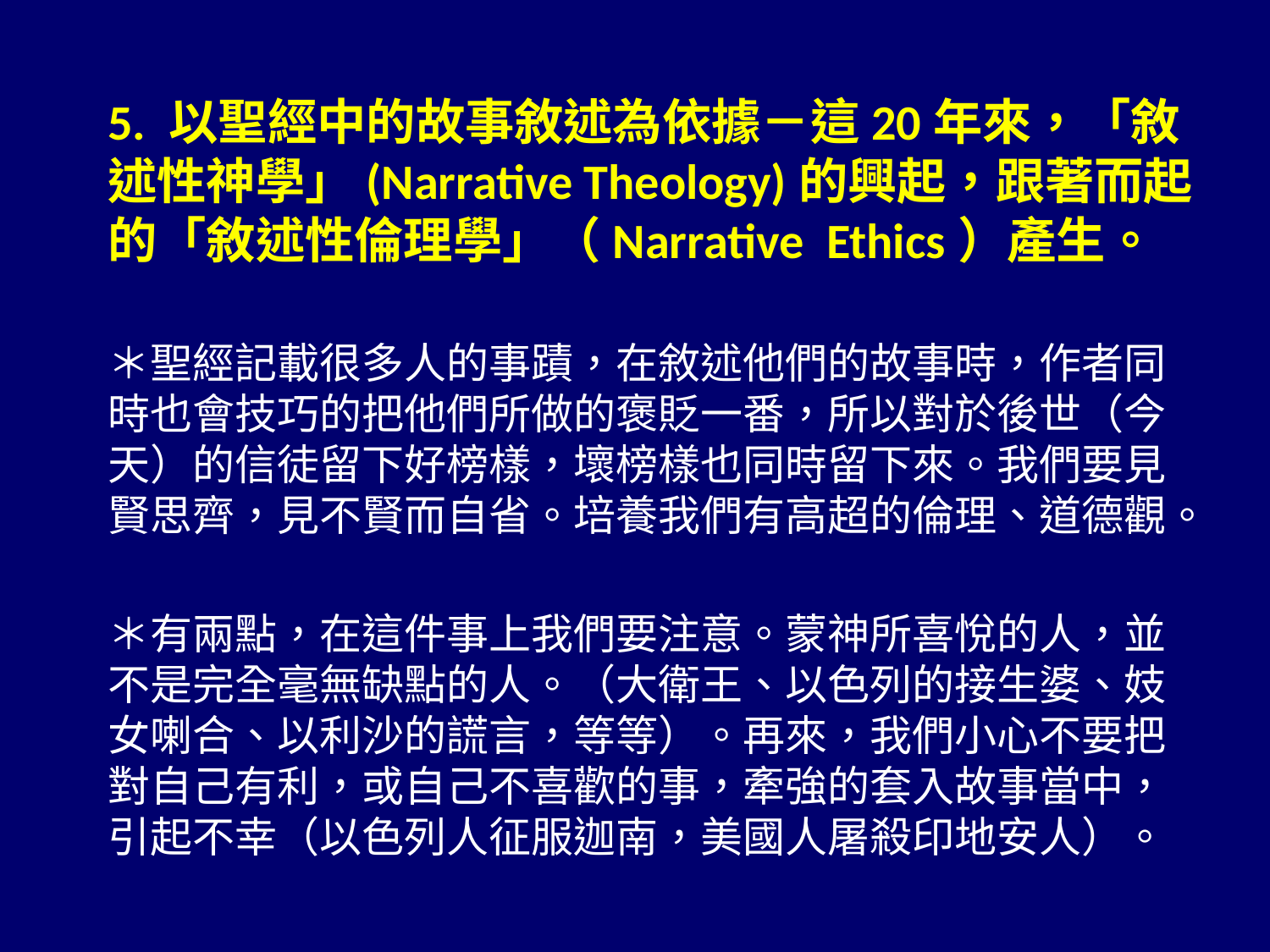

5. 以聖經中的故事敘述為依據－這20年來，「敘述性神學」(Narrative Theology)的興起，跟著而起的「敘述性倫理學」（Narrative  Ethics）產生。

＊聖經記載很多人的事蹟，在敘述他們的故事時，作者同時也會技巧的把他們所做的褒貶一番，所以對於後世（今天）的信徒留下好榜樣，壞榜樣也同時留下來。我們要見賢思齊，見不賢而自省。培養我們有高超的倫理、道德觀。

＊有兩點，在這件事上我們要注意。蒙神所喜悅的人，並不是完全毫無缺點的人。（大衛王、以色列的接生婆、妓女喇合、以利沙的謊言，等等）。再來，我們小心不要把對自己有利，或自己不喜歡的事，牽強的套入故事當中，引起不幸（以色列人征服迦南，美國人屠殺印地安人）。